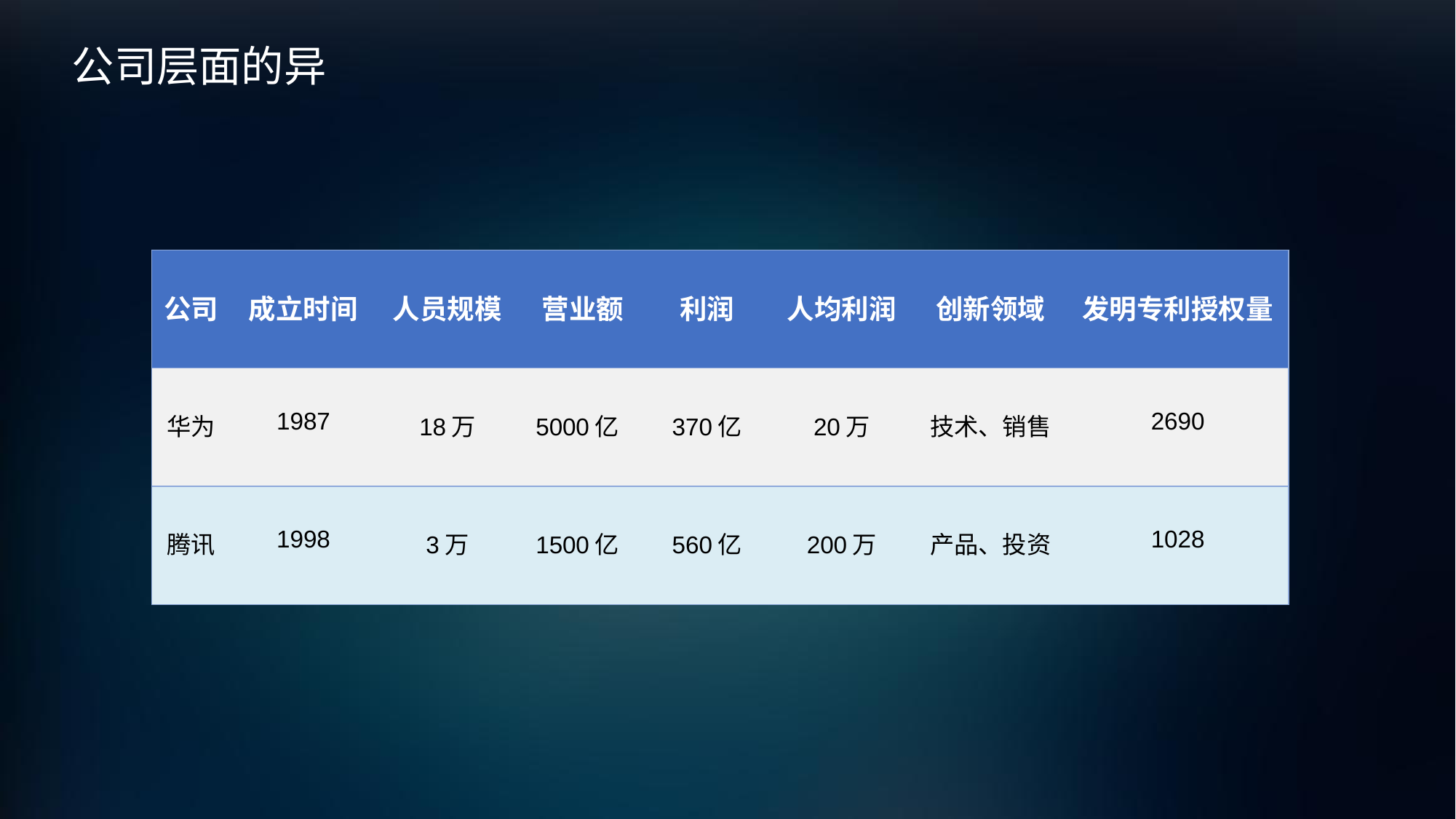

# 公司层面的异
| 公司 | 成立时间 | 人员规模 | 营业额 | 利润 | 人均利润 | 创新领域 | 发明专利授权量 |
| --- | --- | --- | --- | --- | --- | --- | --- |
| 华为 | 1987 | 18万 | 5000亿 | 370亿 | 20万 | 技术、销售 | 2690 |
| 腾讯 | 1998 | 3万 | 1500亿 | 560亿 | 200万 | 产品、投资 | 1028 |
问
业问
一览